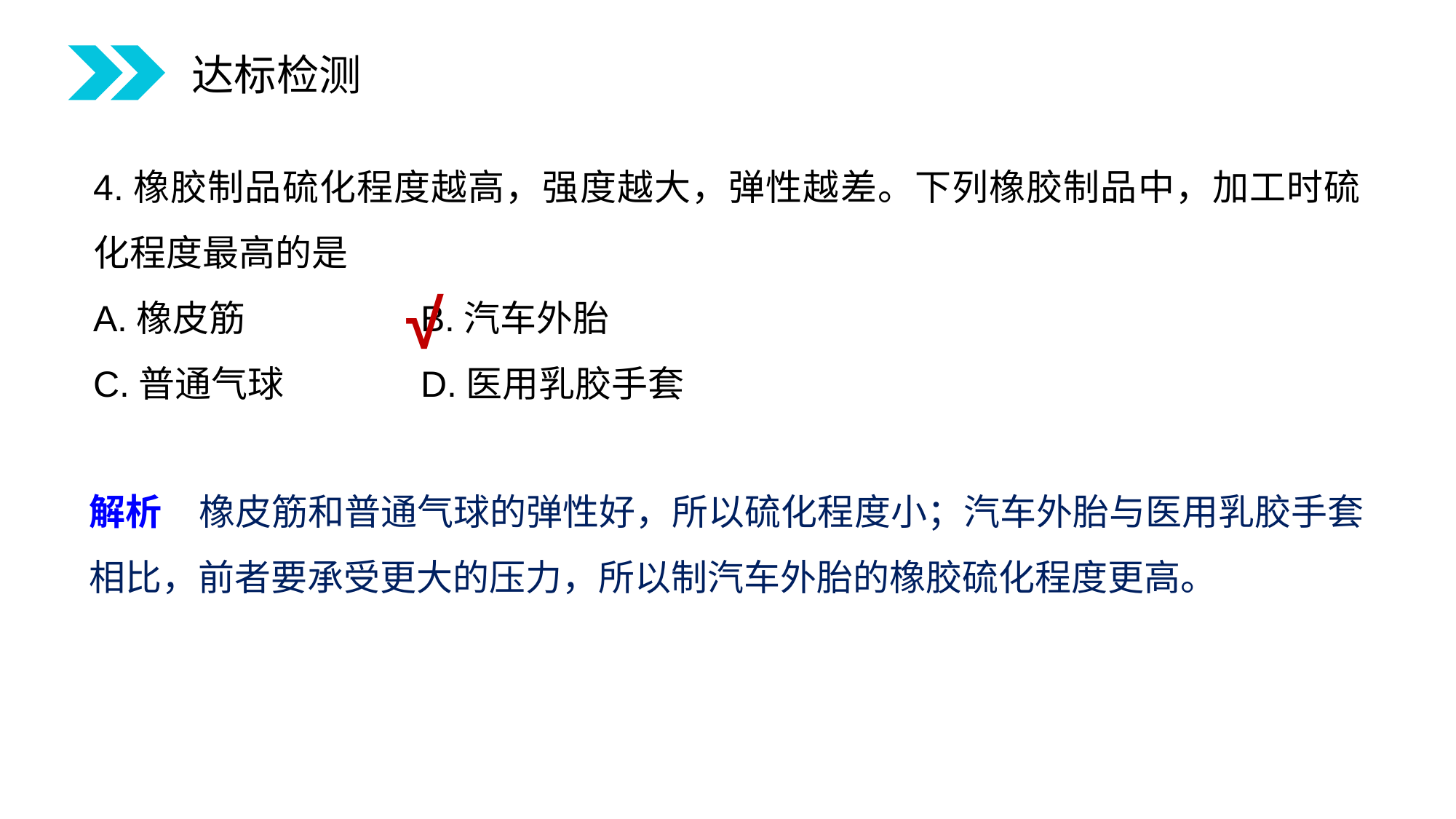

达标检测
4.橡胶制品硫化程度越高，强度越大，弹性越差。下列橡胶制品中，加工时硫化程度最高的是
A.橡皮筋  		B.汽车外胎
C.普通气球  		D.医用乳胶手套
√
解析　橡皮筋和普通气球的弹性好，所以硫化程度小；汽车外胎与医用乳胶手套相比，前者要承受更大的压力，所以制汽车外胎的橡胶硫化程度更高。